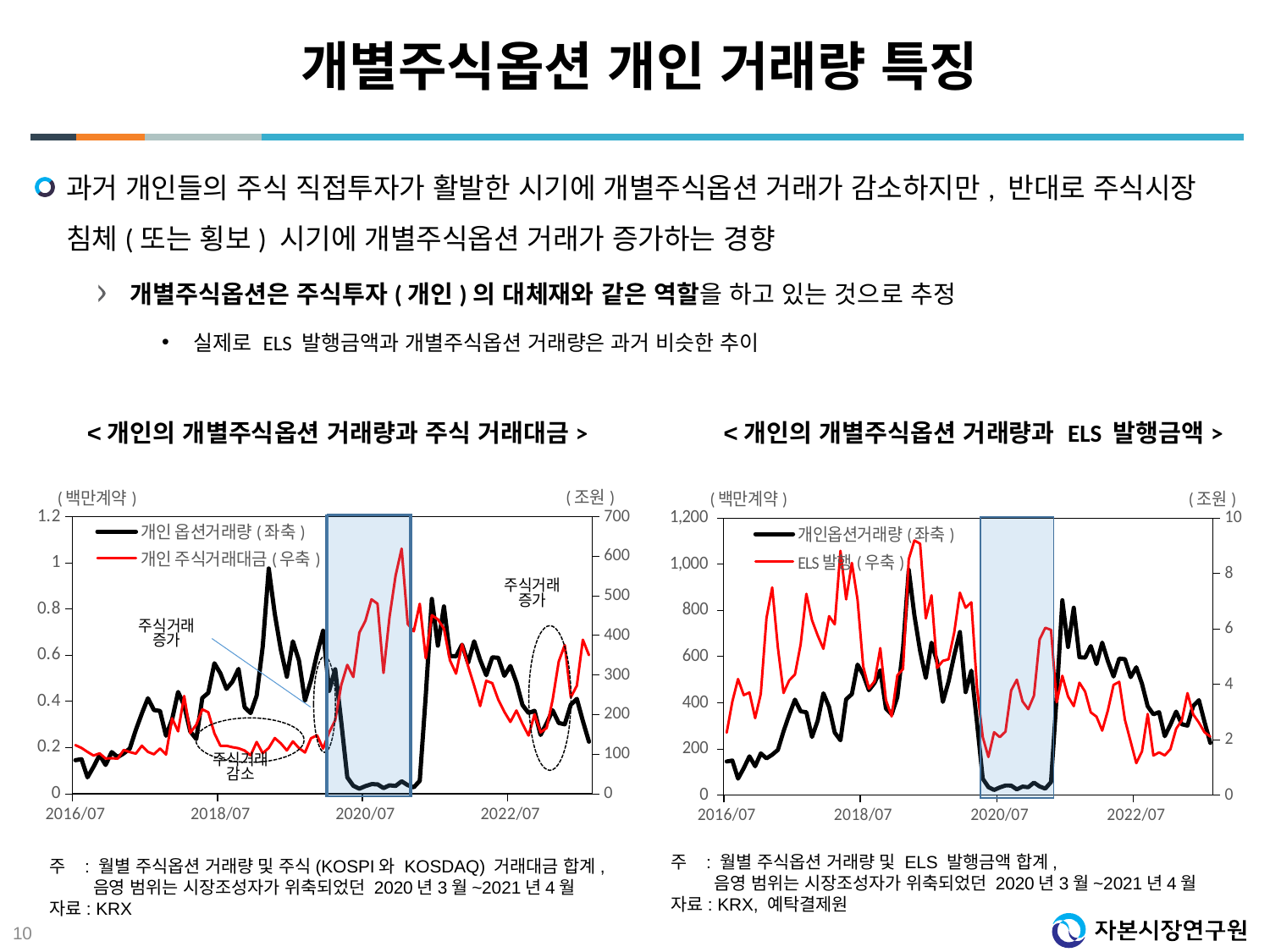

# 개별주식옵션 개인 거래량 특징
과거 개인들의 주식 직접투자가 활발한 시기에 개별주식옵션 거래가 감소하지만, 반대로 주식시장 침체(또는 횡보) 시기에 개별주식옵션 거래가 증가하는 경향
개별주식옵션은 주식투자(개인)의 대체재와 같은 역할을 하고 있는 것으로 추정
실제로 ELS 발행금액과 개별주식옵션 거래량은 과거 비슷한 추이

<개인의 개별주식옵션 거래량과 주식 거래대금>
<개인의 개별주식옵션 거래량과 ELS 발행금액>

### Chart

| Category | 개인 옵션거래량(좌축) | 개인 주식거래대금(우축) |
|---|---|---|
| 42582 | 0.14557900000000001 | 122.97231699999999 |
| 42613 | 0.1497755 | 115.77399249999998 |
| 42643 | 0.07126650000000001 | 105.808982 |
| 42674 | 0.116408 | 96.6110275 |
| 42704 | 0.168017 | 102.155101 |
| 42735 | 0.1249505 | 89.114619 |
| 42766 | 0.180505 | 89.88599649999999 |
| 42794 | 0.15898400000000001 | 88.831849 |
| 42825 | 0.1750135 | 110.75011549999999 |
| 42855 | 0.1959835 | 105.44127700000001 |
| 42886 | 0.27592700000000003 | 101.38782800000001 |
| 42916 | 0.34819849999999997 | 121.51020749999999 |
| 42947 | 0.413456 | 105.97224600000001 |
| 42978 | 0.3626505 | 99.779558 |
| 43008 | 0.3588755 | 114.36949699999998 |
| 43039 | 0.251453 | 99.143327 |
| 43069 | 0.3220405 | 190.613761 |
| 43100 | 0.44073 | 157.78288949999998 |
| 43131 | 0.381637 | 247.00306899999998 |
| 43159 | 0.27057 | 153.60940650000003 |
| 43190 | 0.237288 | 174.2989515 |
| 43220 | 0.414783 | 213.19389599999997 |
| 43251 | 0.437069 | 205.70897799999997 |
| 43281 | 0.5651865 | 152.80814249999997 |
| 43312 | 0.521552 | 121.25300650000001 |
| 43343 | 0.453955 | 121.3359405 |
| 43373 | 0.48572699999999996 | 117.69249600000002 |
| 43404 | 0.5405515000000001 | 115.082015 |
| 43434 | 0.3750725 | 109.28013650000001 |
| 43465 | 0.3494305 | 97.0870935 |
| 43496 | 0.42460950000000003 | 130.8541715 |
| 43524 | 0.6367375 | 102.510902 |
| 43555 | 0.9754845 | 115.8288025 |
| 43585 | 0.778404 | 140.79345 |
| 43616 | 0.6246445000000002 | 127.44119850000001 |
| 43646 | 0.5070215 | 109.60595200000002 |
| 43677 | 0.6601155 | 132.314176 |
| 43708 | 0.5773445 | 115.48472049999998 |
| 43738 | 0.4033125 | 104.35720350000001 |
| 43769 | 0.49108 | 140.3121525 |
| 43799 | 0.6054285 | 147.536456 |
| 43830 | 0.7063240000000001 | 114.44483650000001 |
| 43861 | 0.44582550000000004 | 155.147803 |
| 43890 | 0.539018 | 185.8093675 |
| 43921 | 0.31131899999999996 | 274.6010345 |
| 43951 | 0.071238 | 325.5585805 |
| 43982 | 0.034675 | 294.9310135 |
| 44012 | 0.022093 | 407.13205049999993 |
| 44043 | 0.033295000000000005 | 436.790399 |
| 44074 | 0.041603 | 491.18447900000007 |
| 44104 | 0.041217500000000004 | 480.2280295 |
| 44135 | 0.024822 | 305.1962605000001 |
| 44165 | 0.036812 | 447.12013150000007 |
| 44196 | 0.034165499999999994 | 551.1091605 |
| 44227 | 0.0542295 | 619.289744 |
| 44255 | 0.037569000000000005 | 428.9944605 |
| 44286 | 0.028043999999999996 | 410.41409550000003 |
| 44316 | 0.056292999999999996 | 479.90939899999995 |
| 44347 | 0.42751 | 342.0896389999999 |
| 44377 | 0.843773 | 451.1700135 |
| 44408 | 0.641639 | 440.43028100000004 |
| 44439 | 0.8114655000000001 | 417.25218799999993 |
| 44469 | 0.5970319999999999 | 336.979 |
| 44500 | 0.5953755 | 303.46824000000004 |
| 44530 | 0.6453355000000001 | 378.01337350000006 |
| 44561 | 0.567101 | 322.18101350000006 |
| 44592 | 0.660354 | 273.269416 |
| 44620 | 0.5797574999999999 | 221.64554349999997 |
| 44651 | 0.5135495 | 285.405901 |
| 44681 | 0.5908599999999999 | 279.41171750000007 |
| 44712 | 0.588769 | 237.55748699999995 |
| 44742 | 0.5106080000000001 | 207.08243299999998 |
| 44773 | 0.5534965 | 181.56306200000003 |
| 44804 | 0.4818315 | 210.27133400000002 |
| 44834 | 0.3846015 | 176.85960550000001 |
| 44865 | 0.35000099999999995 | 147.039835 |
| 44895 | 0.35924649999999997 | 200.84238150000002 |
| 44926 | 0.2550255 | 155.184275 |
| 44957 | 0.3050715 | 166.2468005 |
| 44985 | 0.3616345 | 237.72430250000002 |
| 45016 | 0.306566 | 334.088296 |
| 45046 | 0.300879 | 375.79633099999995 |
| 45077 | 0.38583249999999997 | 243.78614099999996 |
| 45107 | 0.4110155 | 273.01150300000006 |
| 45138 | 0.3155745 | 389.0719535000001 |
| 45169 | 0.225823 | 350.3342155 |

### Chart

| Category | 개인옵션거래량(좌축) | ELS발행(우축) |
|---|---|---|
| 42582 | 145.579 | 2.2521 |
| 42613 | 149.7755 | 3.3756 |
| 42643 | 71.26650000000001 | 4.1871 |
| 42674 | 116.408 | 3.6072 |
| 42704 | 168.017 | 3.7037 |
| 42735 | 124.9505 | 2.7772 |
| 42766 | 180.505 | 3.652 |
| 42794 | 158.984 | 6.3912 |
| 42825 | 175.0135 | 7.4929 |
| 42855 | 195.9835 | 5.3204 |
| 42886 | 275.927 | 3.684 |
| 42916 | 348.19849999999997 | 4.1423 |
| 42947 | 413.456 | 4.3485 |
| 42978 | 362.65049999999997 | 5.4383 |
| 43008 | 358.8755 | 7.2621 |
| 43039 | 251.45299999999997 | 6.3133 |
| 43069 | 322.0405 | 5.761 |
| 43100 | 440.73 | 5.2796 |
| 43131 | 381.637 | 6.457 |
| 43159 | 270.57 | 6.1605 |
| 43190 | 237.288 | 8.8143 |
| 43220 | 414.783 | 7.0618 |
| 43251 | 437.06899999999996 | 8.378 |
| 43281 | 565.1865 | 7.0526 |
| 43312 | 521.552 | 4.6455 |
| 43343 | 453.955 | 3.8471 |
| 43373 | 485.727 | 4.1026 |
| 43404 | 540.5515 | 5.3048 |
| 43434 | 375.0725 | 3.4284 |
| 43465 | 349.4305 | 2.8373 |
| 43496 | 424.6095 | 4.3184 |
| 43524 | 636.7375 | 4.5507 |
| 43555 | 975.4845 | 8.5115 |
| 43585 | 778.404 | 9.1875 |
| 43616 | 624.6445000000001 | 9.073 |
| 43646 | 507.0215 | 6.3754 |
| 43677 | 660.1155 | 7.2083 |
| 43708 | 577.3445 | 4.5888 |
| 43738 | 403.3125 | 4.8436 |
| 43769 | 491.08000000000004 | 4.8985 |
| 43799 | 605.4285 | 5.8715 |
| 43830 | 706.3240000000001 | 7.3039 |
| 43861 | 445.82550000000003 | 6.7608 |
| 43890 | 539.018 | 6.9562 |
| 43921 | 311.31899999999996 | 3.8674 |
| 43951 | 71.238 | 2.095 |
| 43982 | 34.675 | 1.3746 |
| 44012 | 22.093 | 2.2688 |
| 44043 | 33.295 | 2.0901 |
| 44074 | 41.603 | 2.2916 |
| 44104 | 41.2175 | 3.7752 |
| 44135 | 24.822 | 4.1633 |
| 44165 | 36.812 | 3.3785 |
| 44196 | 34.165499999999994 | 3.1006 |
| 44227 | 54.2295 | 3.5851 |
| 44255 | 37.569 | 5.6142 |
| 44286 | 28.043999999999997 | 6.0377 |
| 44316 | 56.293 | 5.9632 |
| 44347 | 427.51 | 3.3501 |
| 44377 | 843.773 | 4.3042 |
| 44408 | 641.639 | 3.5578 |
| 44439 | 811.4655 | 3.2109 |
| 44469 | 597.0319999999999 | 4.0559 |
| 44500 | 595.3755 | 3.735 |
| 44530 | 645.3355 | 2.9848 |
| 44561 | 567.101 | 2.8316 |
| 44592 | 660.354 | 2.3264 |
| 44620 | 579.7574999999999 | 3.0565 |
| 44651 | 513.5495 | 3.9753 |
| 44681 | 590.8599999999999 | 4.0855 |
| 44712 | 588.769 | 2.7135 |
| 44742 | 510.60800000000006 | 1.9316 |
| 44773 | 553.4965 | 1.1535 |
| 44804 | 481.8315 | 1.5785 |
| 44834 | 384.6015 | 2.9275 |
| 44865 | 350.001 | 1.426 |
| 44895 | 359.24649999999997 | 1.543 |
| 44926 | 255.0255 | 1.4326 |
| 44957 | 305.0715 | 1.6576 |
| 44985 | 361.6345 | 2.3928 |
| 45016 | 306.56600000000003 | 2.7003 |
| 45046 | 300.879 | 3.6778 |
| 45077 | 385.8325 | 2.9133 |
| 45107 | 411.0155 | 2.6155 |
| 45138 | 315.5745 | 2.2626 |
| 45169 | 225.823 | 2.1117 |
주   : 월별 주식옵션 거래량 및 ELS 발행금액 합계,
        음영 범위는 시장조성자가 위축되었던 2020년3월~2021년4월
자료: KRX, 예탁결제원
주   : 월별 주식옵션 거래량 및 주식(KOSPI와 KOSDAQ) 거래대금 합계,
        음영 범위는 시장조성자가 위축되었던 2020년3월~2021년4월
자료: KRX
10